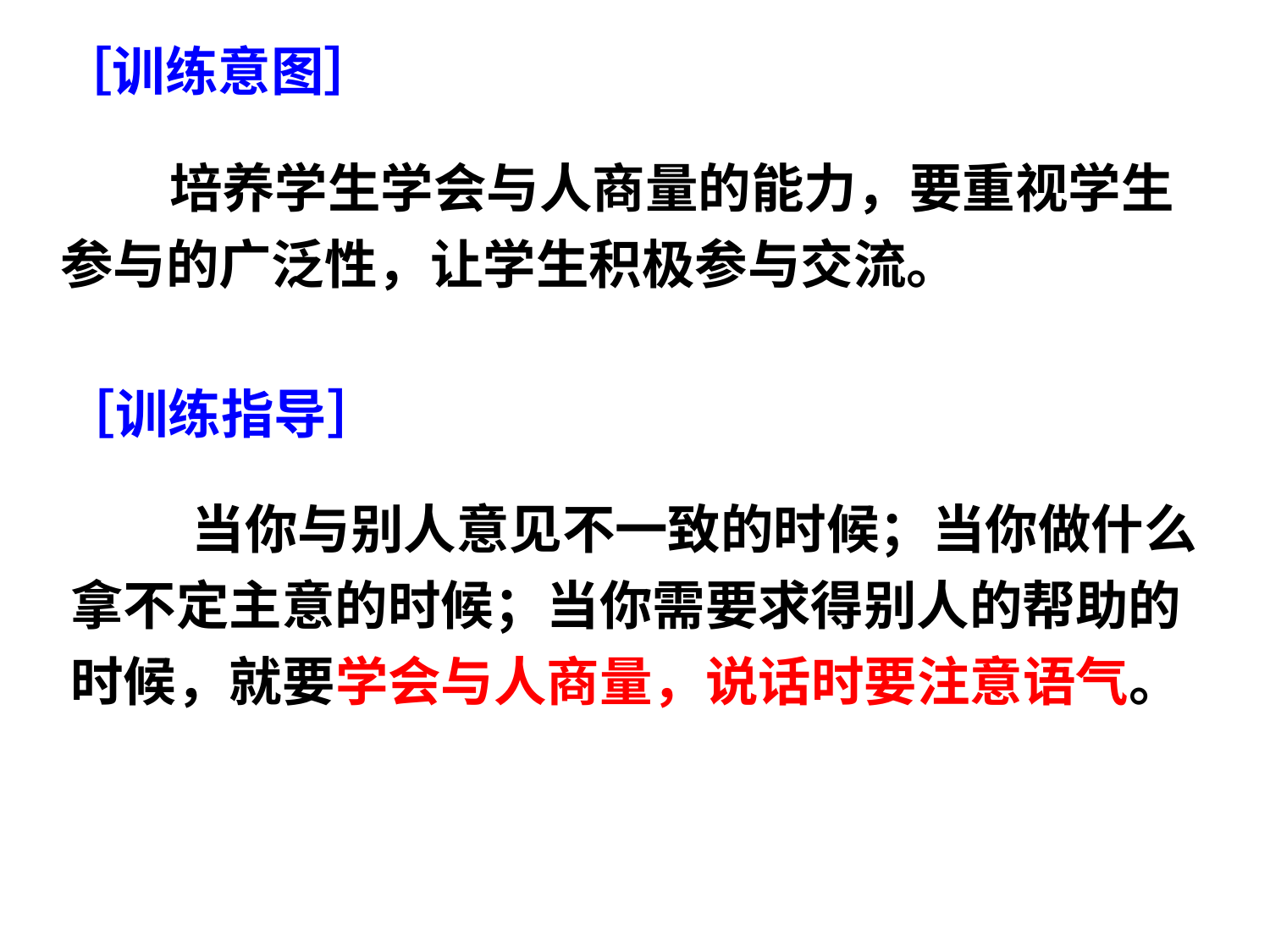

［训练意图］
        培养学生学会与人商量的能力，要重视学生参与的广泛性，让学生积极参与交流。
［训练指导］
         当你与别人意见不一致的时候；当你做什么拿不定主意的时候；当你需要求得别人的帮助的时候，就要学会与人商量，说话时要注意语气。